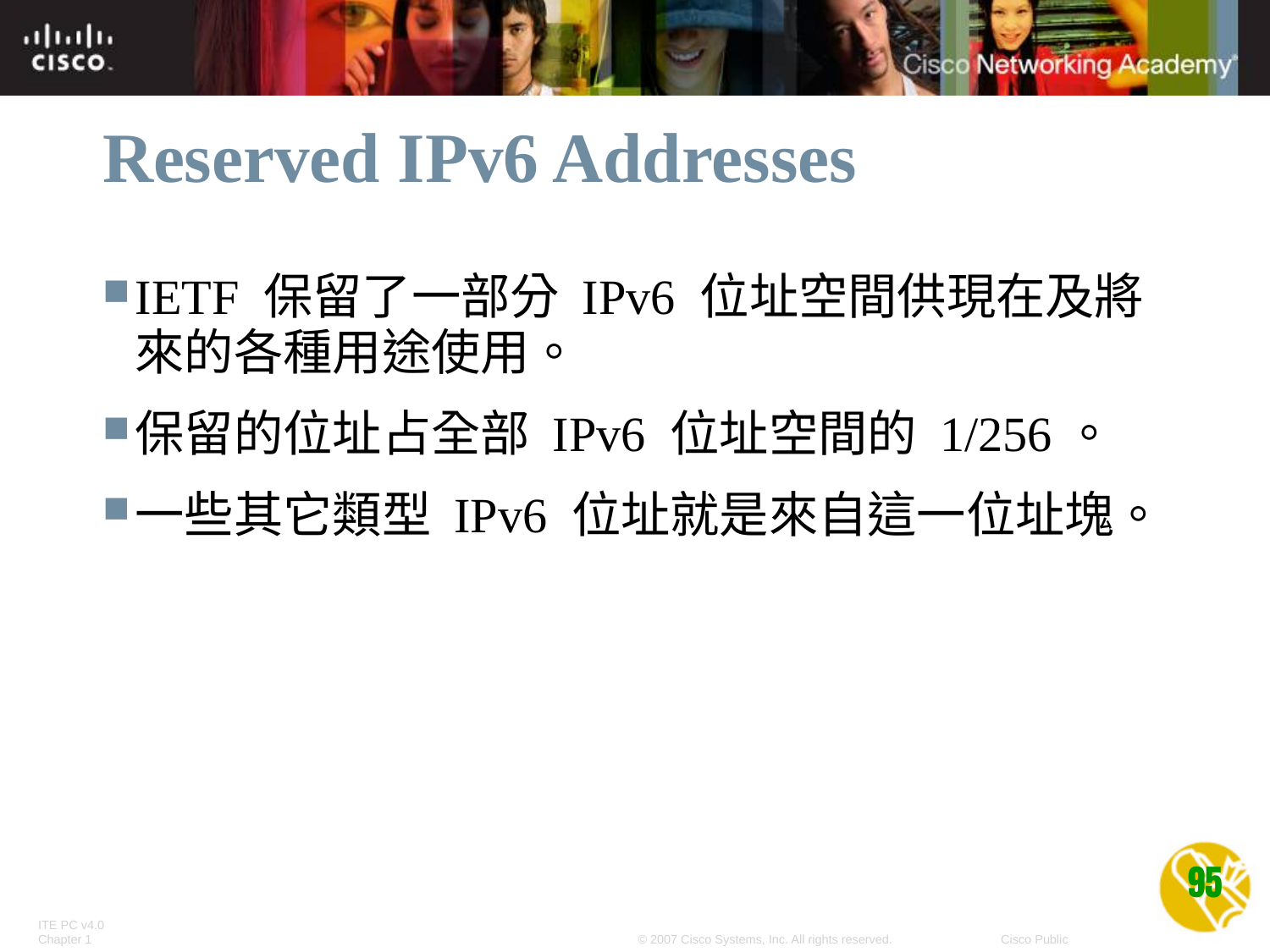

# Reserved IPv6 Addresses
IETF 保留了一部分 IPv6 位址空間供現在及將來的各種用途使用。
保留的位址占全部 IPv6 位址空間的 1/256。
一些其它類型 IPv6 位址就是來自這一位址塊。